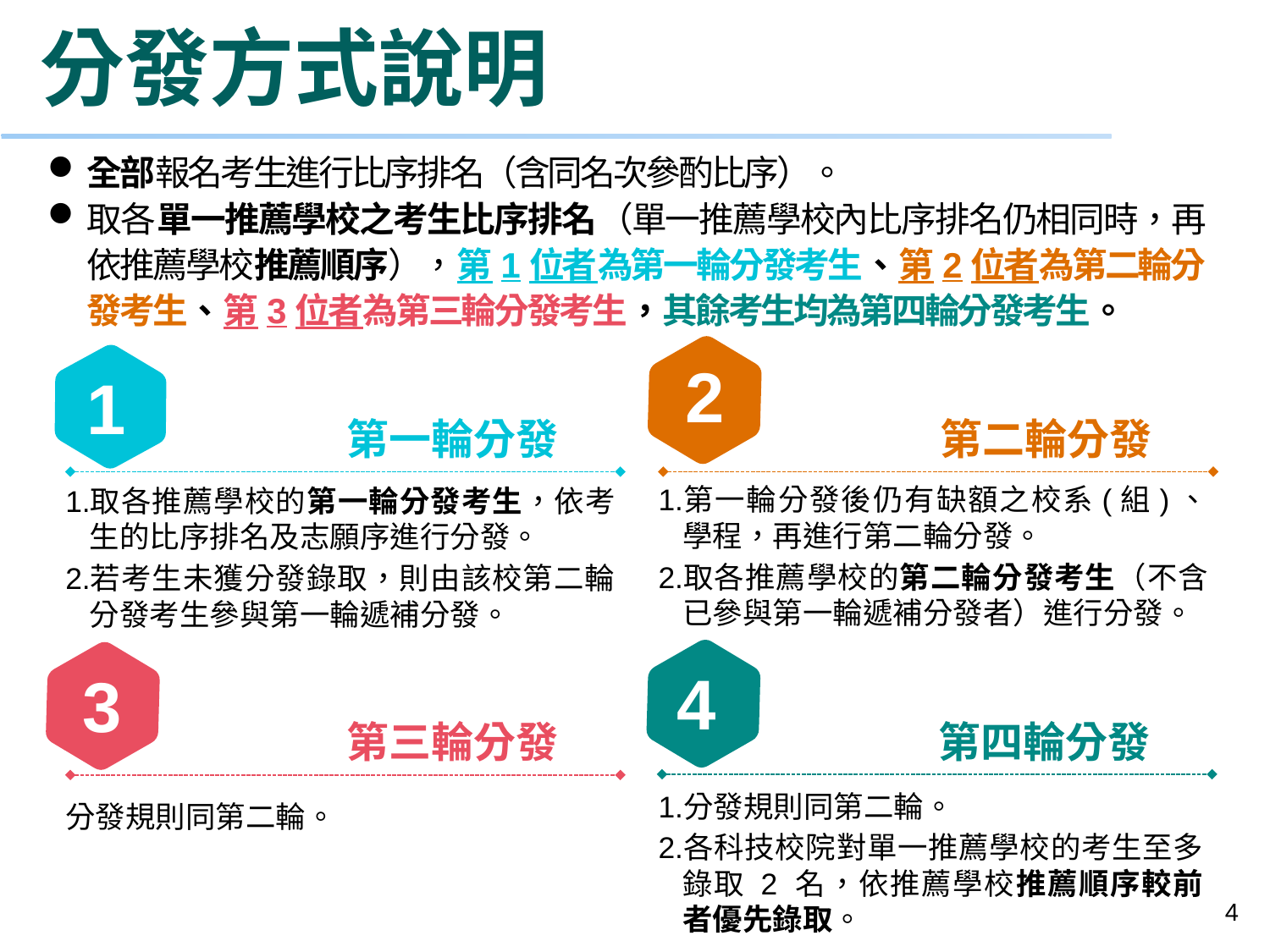

# 分發方式說明
全部報名考生進行比序排名（含同名次參酌比序）。
取各單一推薦學校之考生比序排名（單一推薦學校內比序排名仍相同時，再依推薦學校推薦順序），第1位者為第一輪分發考生、第2位者為第二輪分發考生、第3位者為第三輪分發考生，其餘考生均為第四輪分發考生。

2

1
第一輪分發
第二輪分發
第一輪分發後仍有缺額之校系(組)、學程，再進行第二輪分發。
取各推薦學校的第二輪分發考生（不含已參與第一輪遞補分發者）進行分發。
取各推薦學校的第一輪分發考生，依考生的比序排名及志願序進行分發。
若考生未獲分發錄取，則由該校第二輪分發考生參與第一輪遞補分發。

4
3
第四輪分發
第三輪分發
分發規則同第二輪。
分發規則同第二輪。
各科技校院對單一推薦學校的考生至多錄取 2 名，依推薦學校推薦順序較前者優先錄取。
4